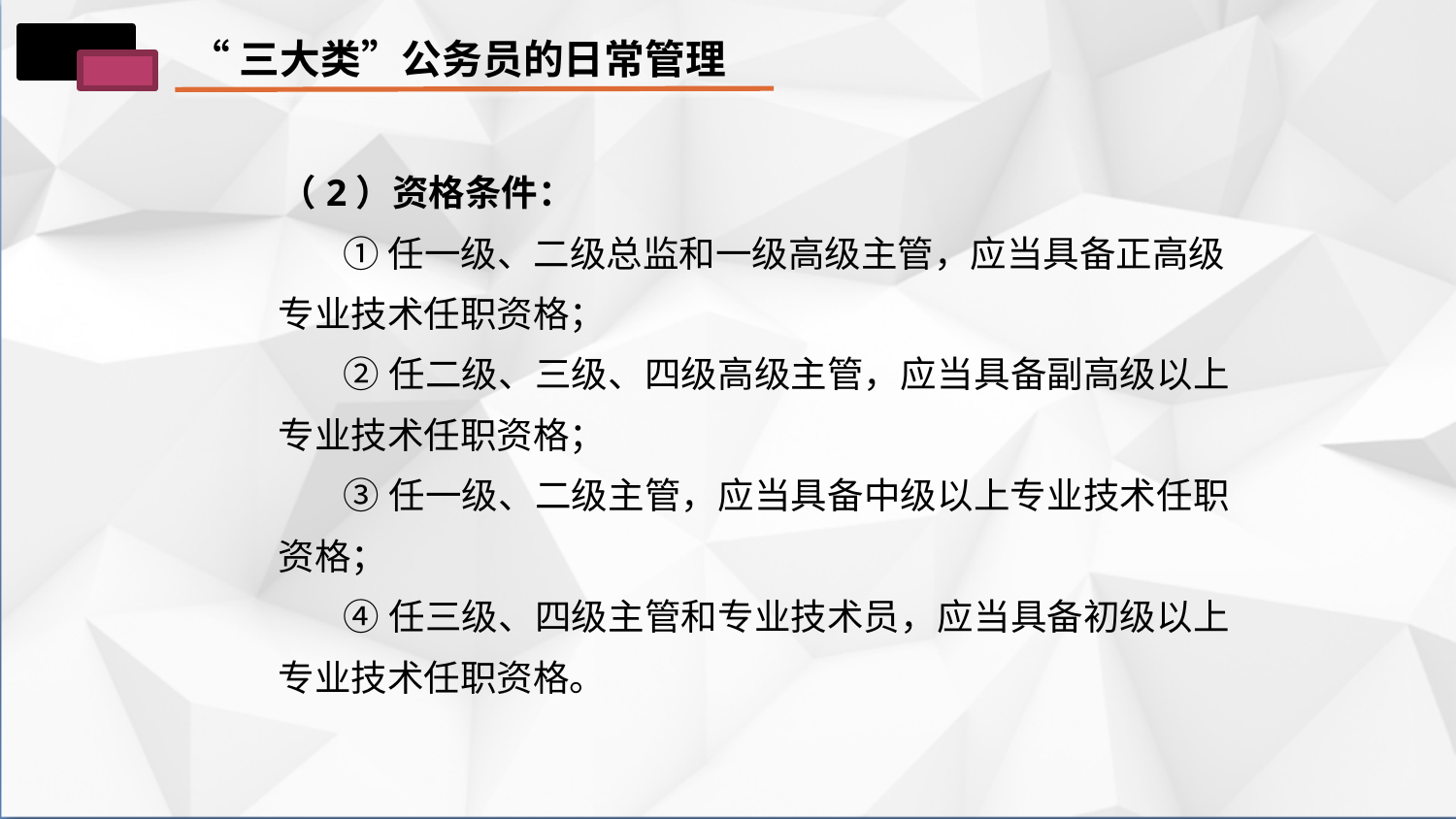

“三大类”公务员的日常管理

（2）资格条件：
①任一级、二级总监和一级高级主管，应当具备正高级专业技术任职资格；
②任二级、三级、四级高级主管，应当具备副高级以上专业技术任职资格；
③任一级、二级主管，应当具备中级以上专业技术任职资格；
④任三级、四级主管和专业技术员，应当具备初级以上专业技术任职资格。